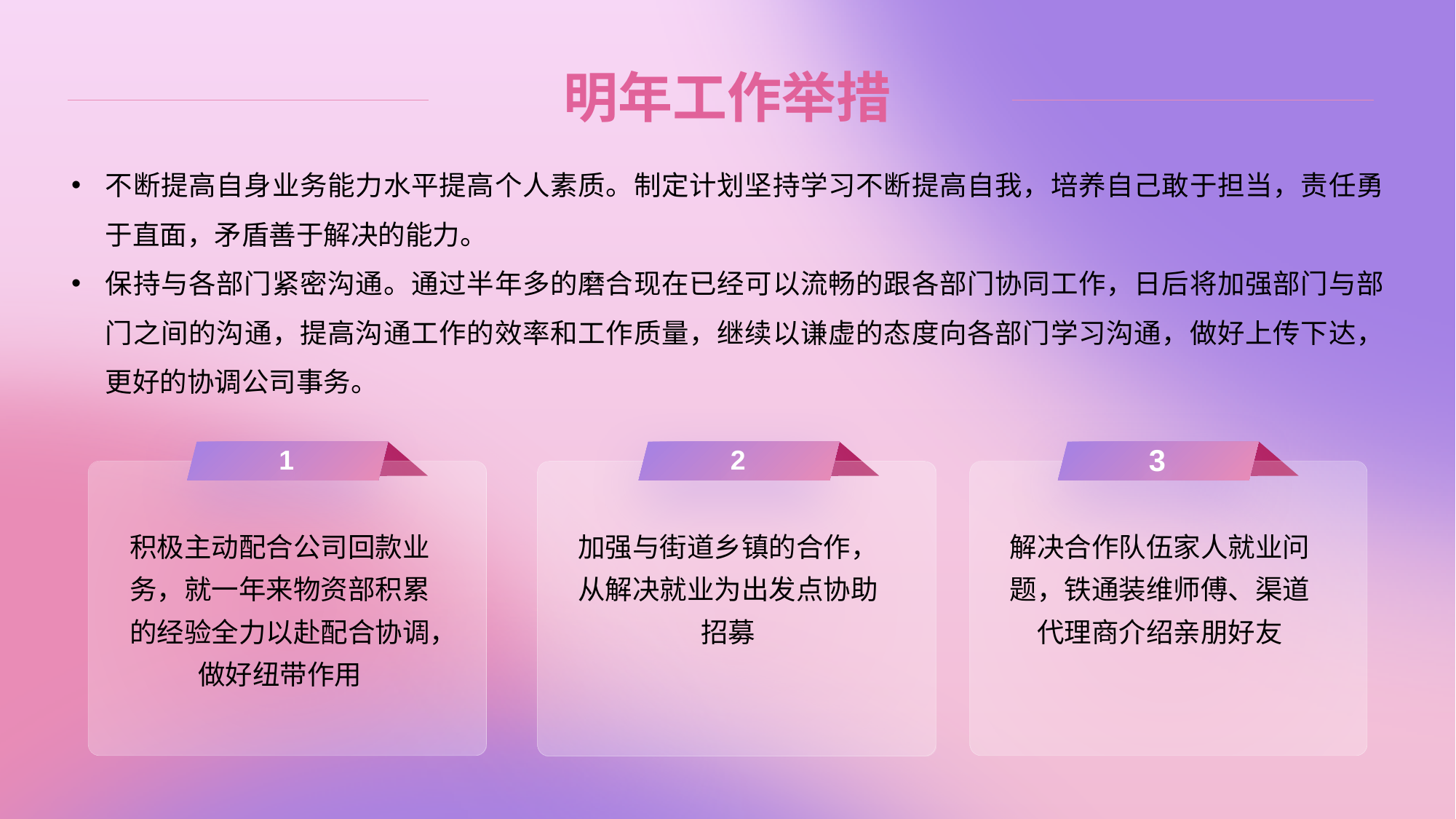

# 明年工作举措
不断提高自身业务能力水平提高个人素质。制定计划坚持学习不断提高自我，培养自己敢于担当，责任勇于直面，矛盾善于解决的能力。
保持与各部门紧密沟通。通过半年多的磨合现在已经可以流畅的跟各部门协同工作，日后将加强部门与部门之间的沟通，提高沟通工作的效率和工作质量，继续以谦虚的态度向各部门学习沟通，做好上传下达，更好的协调公司事务。
1
2
3

积极主动配合公司回款业务，就一年来物资部积累的经验全力以赴配合协调，做好纽带作用
加强与街道乡镇的合作，从解决就业为出发点协助招募
解决合作队伍家人就业问题，铁通装维师傅、渠道代理商介绍亲朋好友